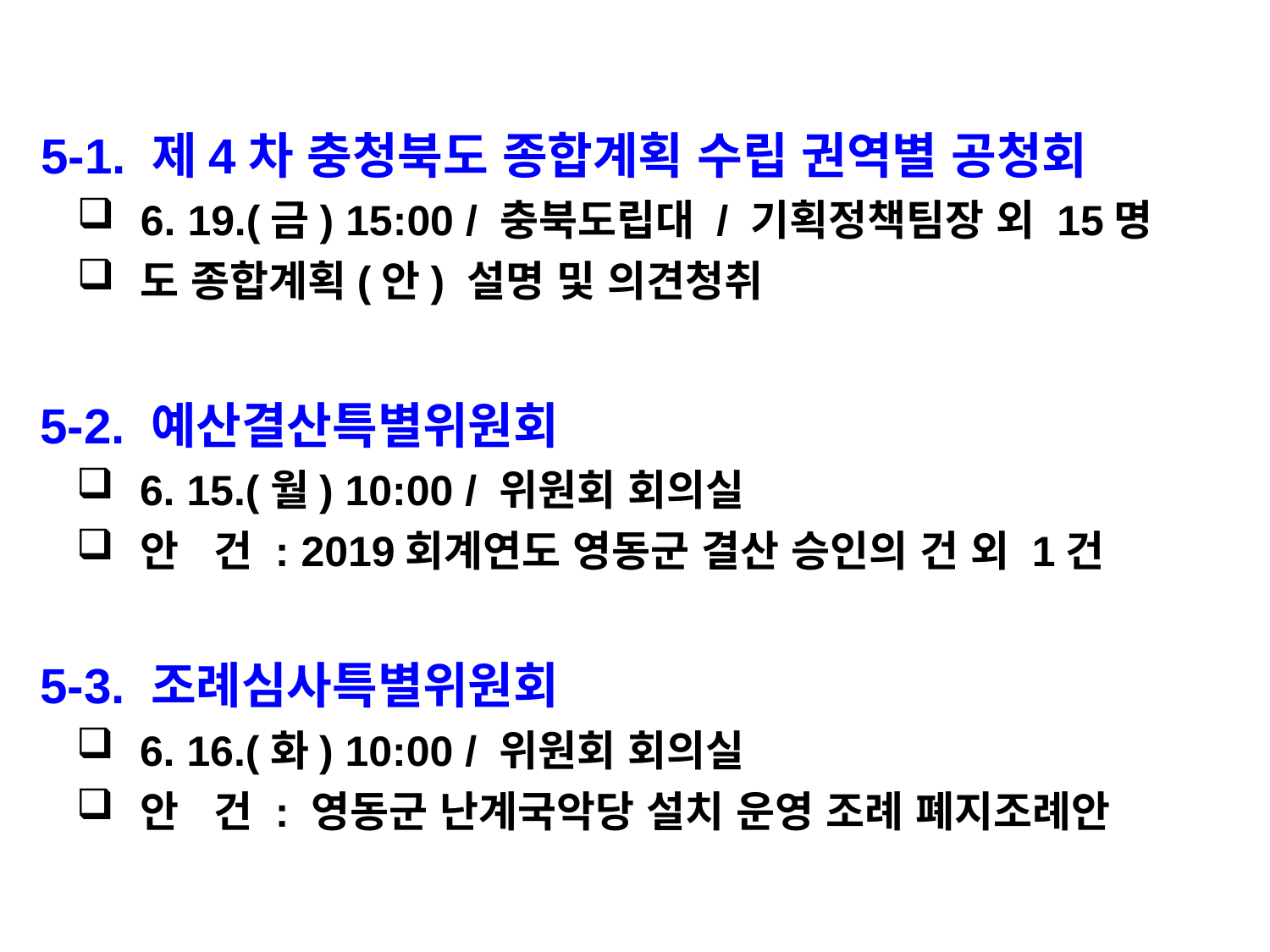

5-1. 제4차 충청북도 종합계획 수립 권역별 공청회
6. 19.(금) 15:00 / 충북도립대 / 기획정책팀장 외 15명
도 종합계획(안) 설명 및 의견청취
  5-2. 예산결산특별위원회
6. 15.(월) 10:00 / 위원회 회의실
안   건 : 2019회계연도 영동군 결산 승인의 건 외 1건
  5-3. 조례심사특별위원회
6. 16.(화) 10:00 / 위원회 회의실
안   건 : 영동군 난계국악당 설치 운영 조례 폐지조례안